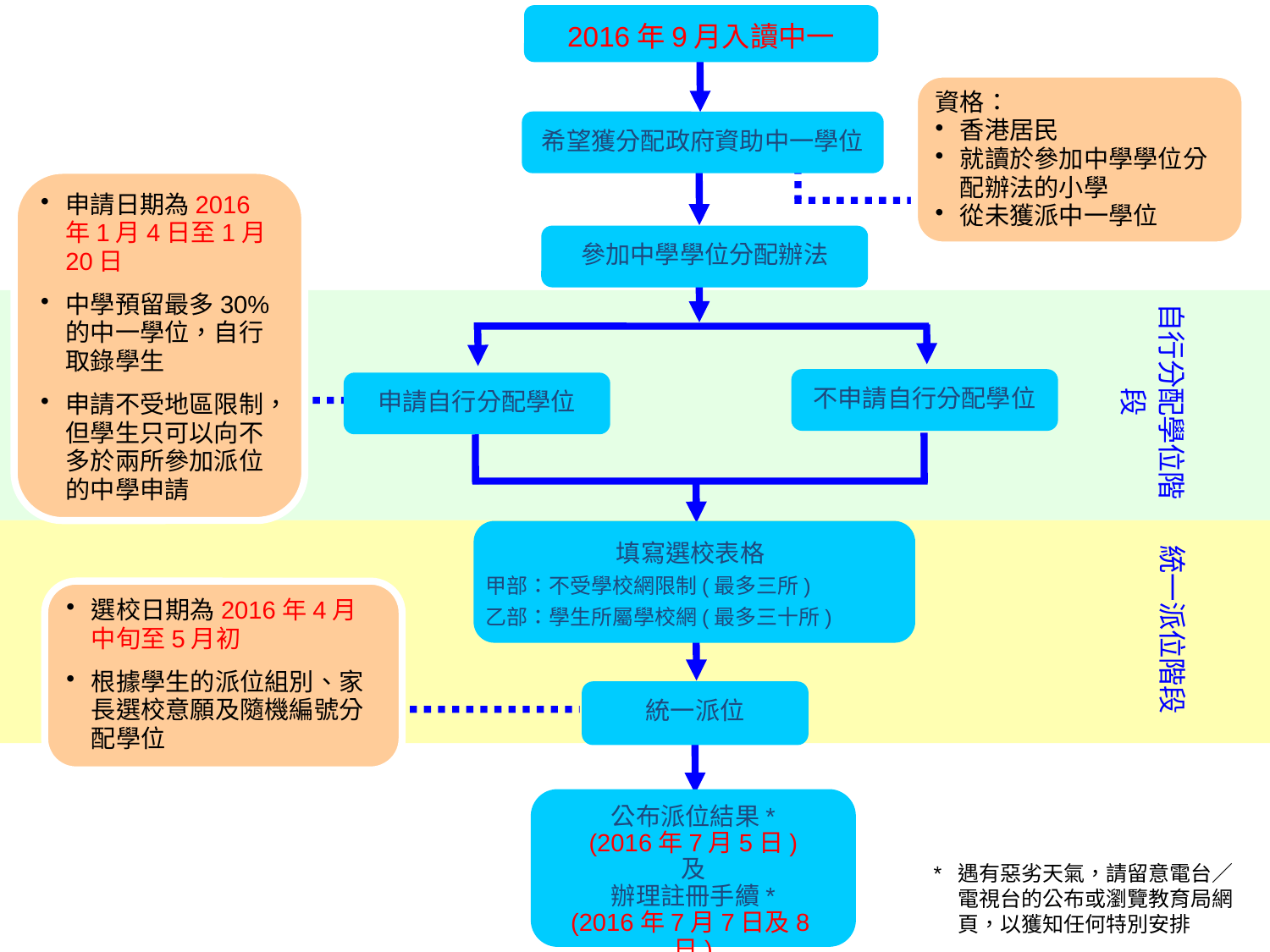

2016年9月入讀中一

資格：
香港居民
就讀於參加中學學位分配辦法的小學
從未獲派中一學位
希望獲分配政府資助中一學位

申請日期為2016年1月4日至1月20日
中學預留最多30%的中一學位，自行取錄學生
申請不受地區限制，但學生只可以向不多於兩所參加派位的中學申請

參加中學學位分配辦法

自行分配學位階段

不申請自行分配學位

申請自行分配學位

填寫選校表格
甲部：不受學校網限制(最多三所)
乙部：學生所屬學校網(最多三十所)
統一派位階段
選校日期為2016年4月中旬至5月初
根據學生的派位組別、家長選校意願及隨機編號分配學位

統一派位

公布派位結果*
(2016年7月5日)
及
辦理註冊手續*
(2016年7月7日及8日)

* 	遇有惡劣天氣，請留意電台／電視台的公布或瀏覽教育局網頁，以獲知任何特別安排